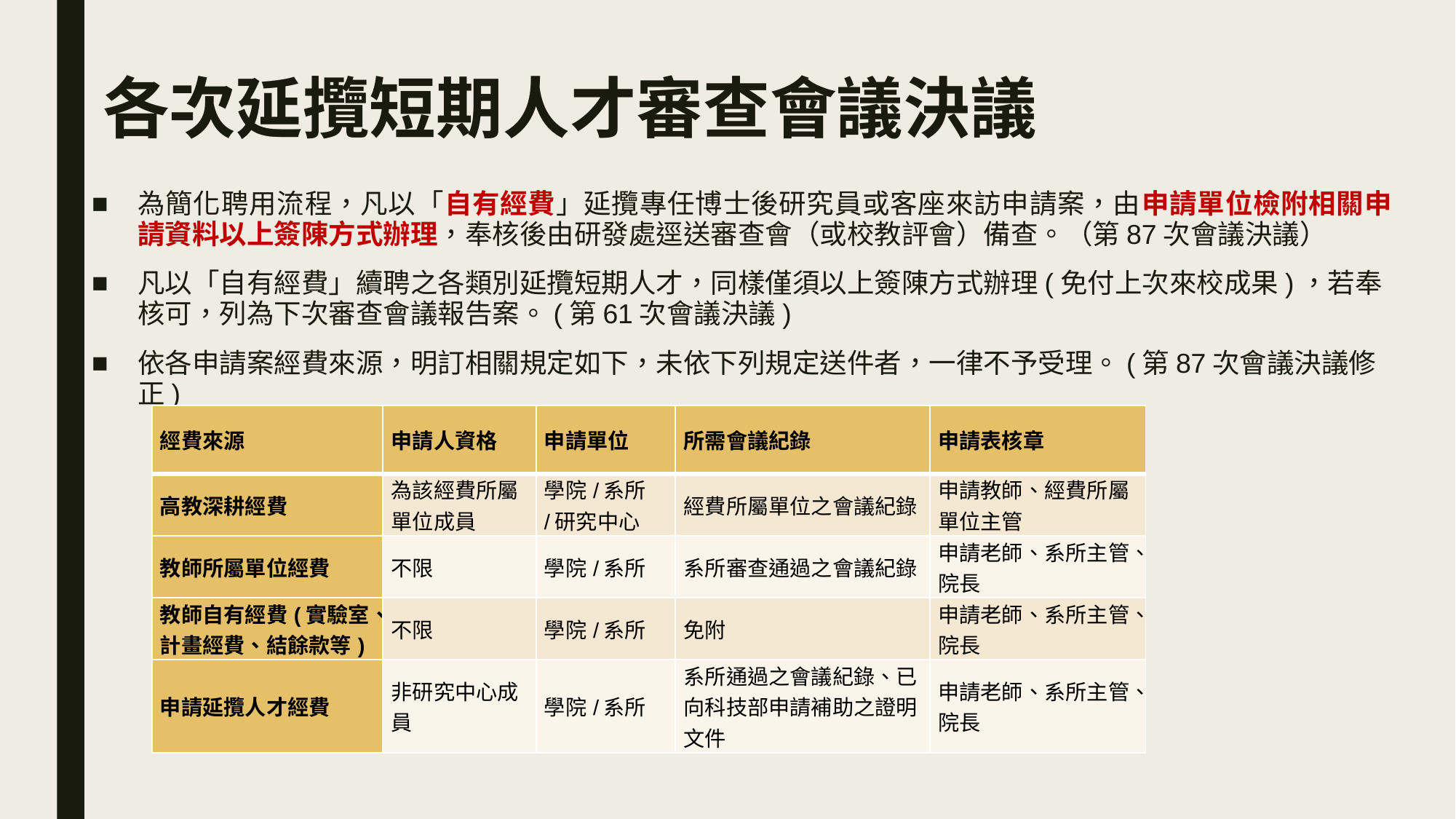

# 各次延攬短期人才審查會議決議
為簡化聘用流程，凡以「自有經費」延攬專任博士後研究員或客座來訪申請案，由申請單位檢附相關申請資料以上簽陳方式辦理，奉核後由研發處逕送審查會（或校教評會）備查。（第87次會議決議）
凡以「自有經費」續聘之各類別延攬短期人才，同樣僅須以上簽陳方式辦理(免付上次來校成果)，若奉核可，列為下次審查會議報告案。(第61次會議決議)
依各申請案經費來源，明訂相關規定如下，未依下列規定送件者，一律不予受理。(第87次會議決議修正)
| 經費來源 | 申請人資格 | 申請單位 | 所需會議紀錄 | 申請表核章 |
| --- | --- | --- | --- | --- |
| 高教深耕經費 | 為該經費所屬單位成員 | 學院/系所 /研究中心 | 經費所屬單位之會議紀錄 | 申請教師、經費所屬單位主管 |
| 教師所屬單位經費 | 不限 | 學院/系所 | 系所審查通過之會議紀錄 | 申請老師、系所主管、院長 |
| 教師自有經費(實驗室、計畫經費、結餘款等) | 不限 | 學院/系所 | 免附 | 申請老師、系所主管、院長 |
| 申請延攬人才經費 | 非研究中心成員 | 學院/系所 | 系所通過之會議紀錄、已向科技部申請補助之證明文件 | 申請老師、系所主管、院長 |